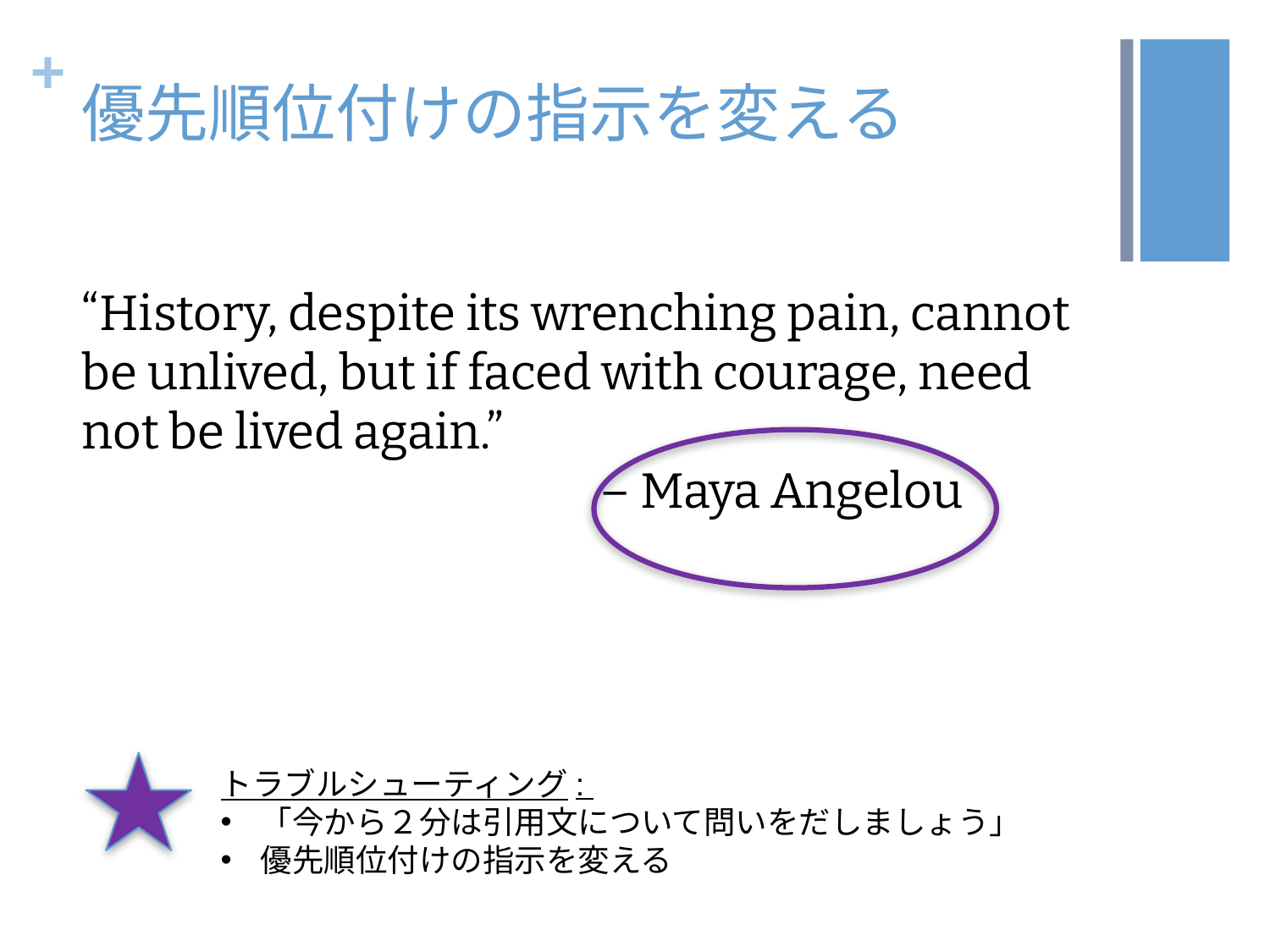

# 優先順位付けの指示を変える
“History, despite its wrenching pain, cannot be unlived, but if faced with courage, need not be lived again.”
				 – Maya Angelou

トラブルシューティング:
「今から２分は引用文について問いをだしましょう」
優先順位付けの指示を変える